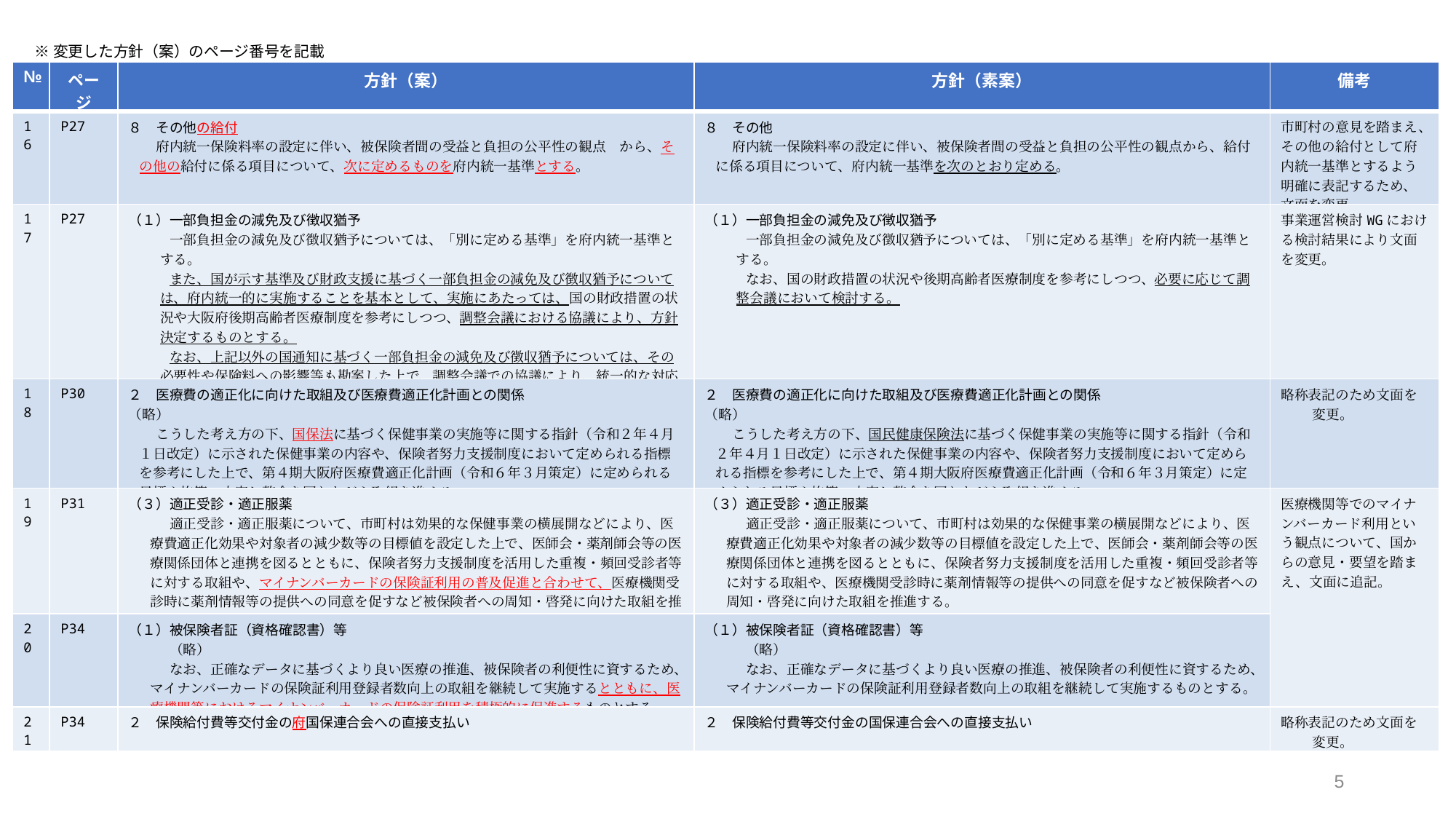

令和５年11月14日
第74回事業運営検討WG
※変更した方針（案）のページ番号を記載
| № | ページ | 方針（案） | 方針（素案） | 備考 |
| --- | --- | --- | --- | --- |
| 16 | P27 | ８　その他の給付 　　府内統一保険料率の設定に伴い、被保険者間の受益と負担の公平性の観点　から、その他の給付に係る項目について、次に定めるものを府内統一基準とする。 | ８　その他 　　府内統一保険料率の設定に伴い、被保険者間の受益と負担の公平性の観点から、給付に係る項目について、府内統一基準を次のとおり定める。 | 市町村の意見を踏まえ、その他の給付として府内統一基準とするよう明確に表記するため、文面を変更。 |
| 17 | P27 | （１）一部負担金の減免及び徴収猶予 　　　一部負担金の減免及び徴収猶予については、「別に定める基準」を府内統一基準とする。 　　　また、国が示す基準及び財政支援に基づく一部負担金の減免及び徴収猶予については、府内統一的に実施することを基本として、実施にあたっては、国の財政措置の状況や大阪府後期高齢者医療制度を参考にしつつ、調整会議における協議により、方針決定するものとする。 　　　なお、上記以外の国通知に基づく一部負担金の減免及び徴収猶予については、その必要性や保険料への影響等も勘案した上で、調整会議での協議により、統一的な対応方針を決定することとする。 | （１）一部負担金の減免及び徴収猶予 　　　一部負担金の減免及び徴収猶予については、「別に定める基準」を府内統一基準とする。 　　　なお、国の財政措置の状況や後期高齢者医療制度を参考にしつつ、必要に応じて調整会議において検討する。 | 事業運営検討WGにおける検討結果により文面を変更。 |
| 18 | P30 | ２　医療費の適正化に向けた取組及び医療費適正化計画との関係 （略） 　　こうした考え方の下、国保法に基づく保健事業の実施等に関する指針（令和２年４月１日改定）に示された保健事業の内容や、保険者努力支援制度において定められる指標を参考にした上で、第４期大阪府医療費適正化計画（令和６年３月策定）に定められる目標や施策の内容と整合を図りながら取組を進める。 | ２　医療費の適正化に向けた取組及び医療費適正化計画との関係 （略） 　　こうした考え方の下、国民健康保険法に基づく保健事業の実施等に関する指針（令和２年４月１日改定）に示された保健事業の内容や、保険者努力支援制度において定められる指標を参考にした上で、第４期大阪府医療費適正化計画（令和６年３月策定）に定められる目標や施策の内容と整合を図りながら取組を進める。 | 略称表記のため文面を変更。 |
| 19 | P31 | （３）適正受診・適正服薬 　　　適正受診・適正服薬について、市町村は効果的な保健事業の横展開などにより、医療費適正化効果や対象者の減少数等の目標値を設定した上で、医師会・薬剤師会等の医療関係団体と連携を図るとともに、保険者努力支援制度を活用した重複・頻回受診者等に対する取組や、マイナンバーカードの保険証利用の普及促進と合わせて、医療機関受診時に薬剤情報等の提供への同意を促すなど被保険者への周知・啓発に向けた取組を推進する。 | （３）適正受診・適正服薬 　　　適正受診・適正服薬について、市町村は効果的な保健事業の横展開などにより、医療費適正化効果や対象者の減少数等の目標値を設定した上で、医師会・薬剤師会等の医療関係団体と連携を図るとともに、保険者努力支援制度を活用した重複・頻回受診者等に対する取組や、医療機関受診時に薬剤情報等の提供への同意を促すなど被保険者への周知・啓発に向けた取組を推進する。 | 医療機関等でのマイナンバーカード利用という観点について、国からの意見・要望を踏まえ、文面に追記。 |
| 20 | P34 | （１）被保険者証（資格確認書）等 　　　（略） 　　　なお、正確なデータに基づくより良い医療の推進、被保険者の利便性に資するため、マイナンバーカードの保険証利用登録者数向上の取組を継続して実施するとともに、医療機関等におけるマイナンバーカードの保険証利用を積極的に促進するものとする。 | （１）被保険者証（資格確認書）等 　　　（略） 　　　なお、正確なデータに基づくより良い医療の推進、被保険者の利便性に資するため、マイナンバーカードの保険証利用登録者数向上の取組を継続して実施するものとする。 |  |
| 21 | P34 | ２　保険給付費等交付金の府国保連合会への直接支払い | ２　保険給付費等交付金の国保連合会への直接支払い | 略称表記のため文面を変更。 |
資料●
←なお、国通知の基づくあらたなその他の給付（任意給付）については、方針の最終頁にの記載通り、調整会議で協議することができると考えている。
８　その他の給付について

（１）から（４）までに定めるものが府内統一基準
↓
（市町村の意見）
・それ以外は市町村独自で実施してもいいのか？
・府内統一基準として定めていないものならば、運営方針にも定められていないうえで、WG等でも定められていないため、そういうことは実施できるという解釈もできるのではないか？
↓
（府の考え）
・基本的な考え方として、R6から完全統一するということで、方針を定めている。
・そのため、府内市町村合意の下で完全統一する考え方のもと実施しているため、イチ市町村が独自で実施するということは、方針にそぐわない。
・また、府内共通基準といして定めていないということは、共通基準以外のものはWG等で議論しない限り、府内共通した実施はできないと考える。
・なお、突発的及び緊急的、または、国からの新たな通知等が発せられた場合は、方針の最終頁に記載しているとおり（「円滑な制度運営に向けた調整」）、制度全般的な事項として調整会議等で議論して方向性を決定していくものと考える。
5